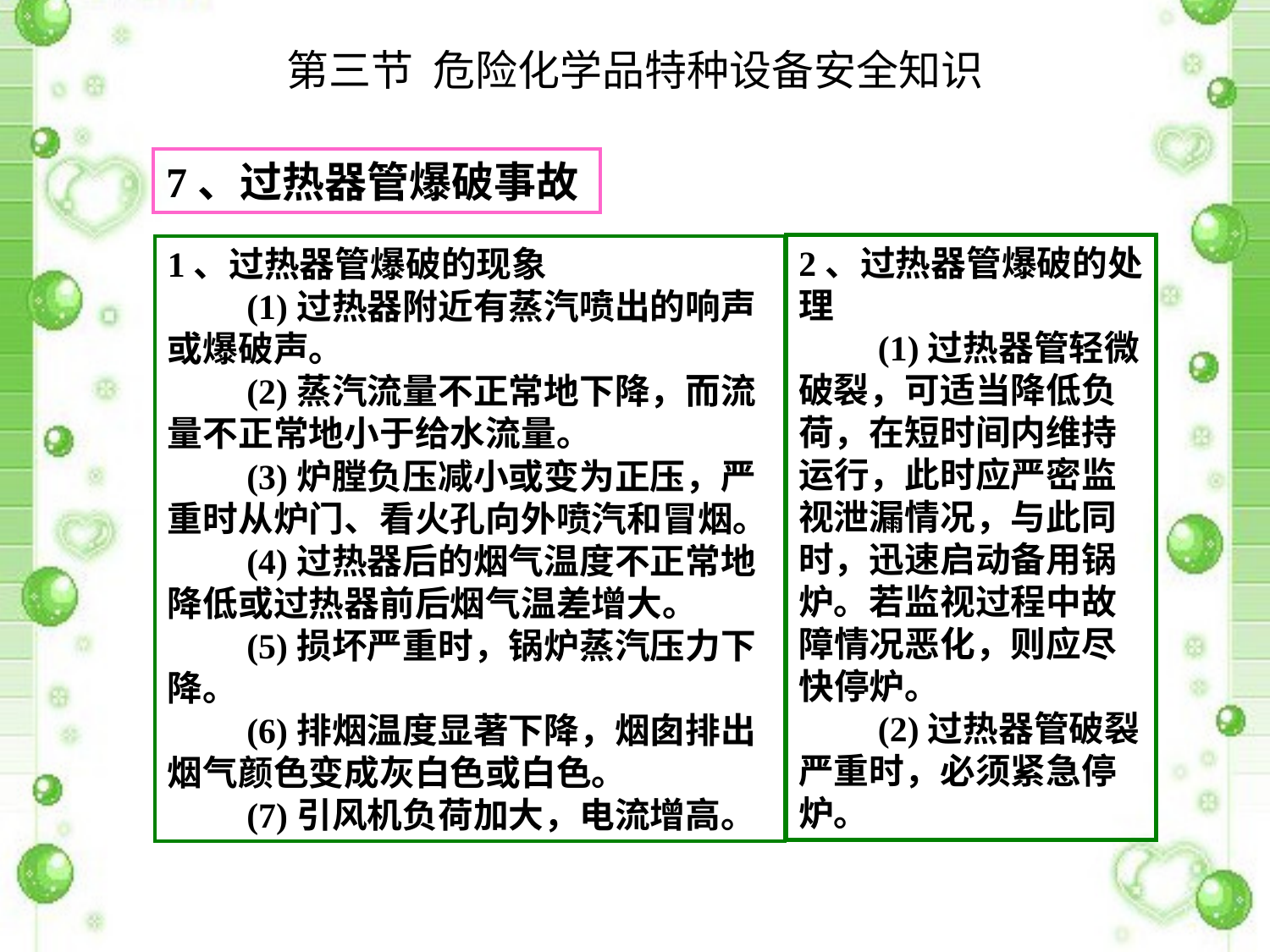

# 第三节  危险化学品特种设备安全知识
7、过热器管爆破事故
2、过热器管爆破的处理
　　(1)过热器管轻微破裂，可适当降低负荷，在短时间内维持运行，此时应严密监视泄漏情况，与此同时，迅速启动备用锅炉。若监视过程中故障情况恶化，则应尽快停炉。
　　(2)过热器管破裂严重时，必须紧急停炉。
1、过热器管爆破的现象
　　(1)过热器附近有蒸汽喷出的响声或爆破声。
　　(2)蒸汽流量不正常地下降，而流量不正常地小于给水流量。
　　(3)炉膛负压减小或变为正压，严重时从炉门、看火孔向外喷汽和冒烟。
　　(4)过热器后的烟气温度不正常地降低或过热器前后烟气温差增大。
　　(5)损坏严重时，锅炉蒸汽压力下降。
　　(6)排烟温度显著下降，烟囱排出烟气颜色变成灰白色或白色。
　　(7)引风机负荷加大，电流增高。